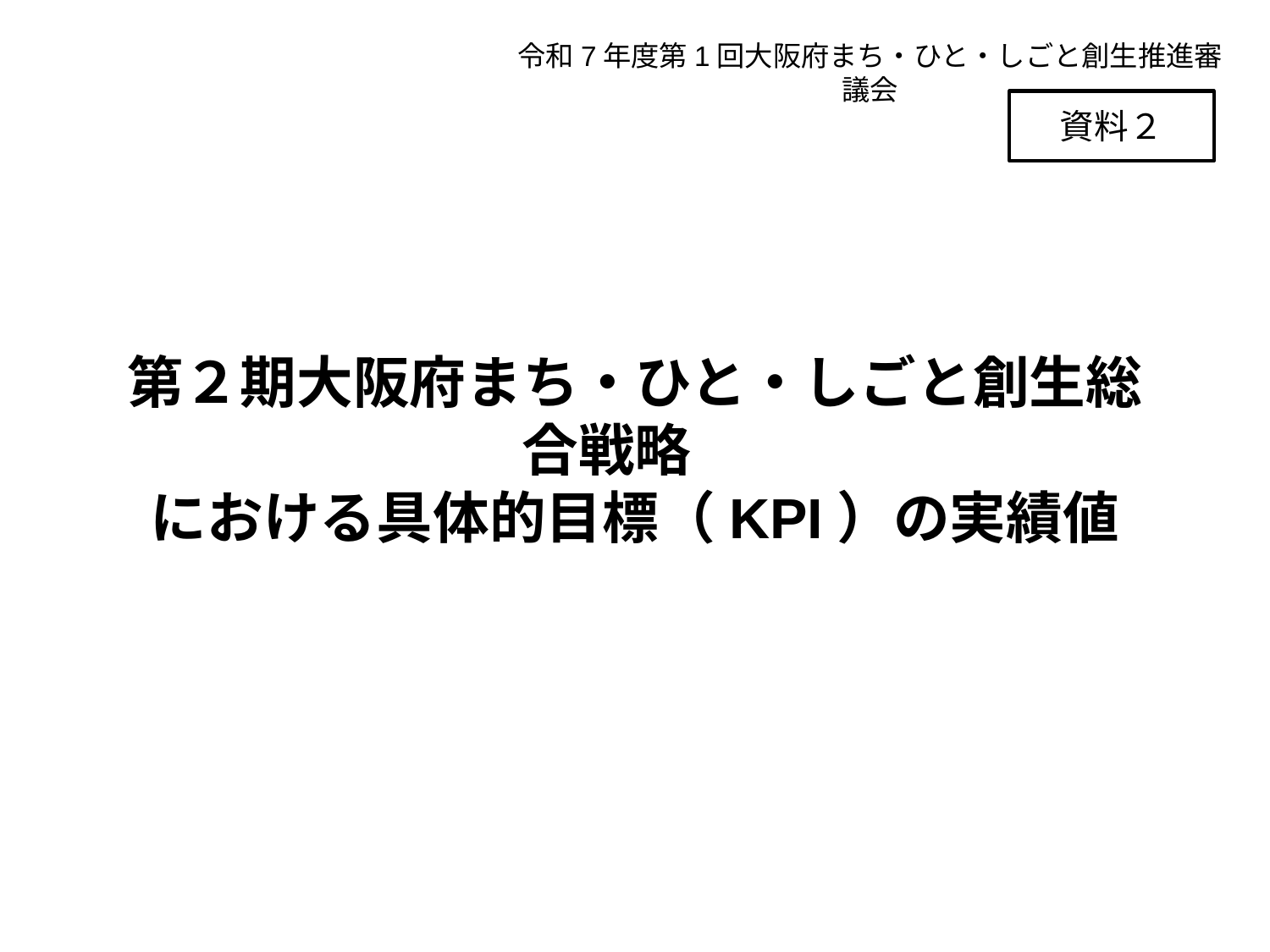

令和7年度第1回大阪府まち・ひと・しごと創生推進審議会
資料２
第２期大阪府まち・ひと・しごと創生総合戦略
における具体的目標（KPI）の実績値